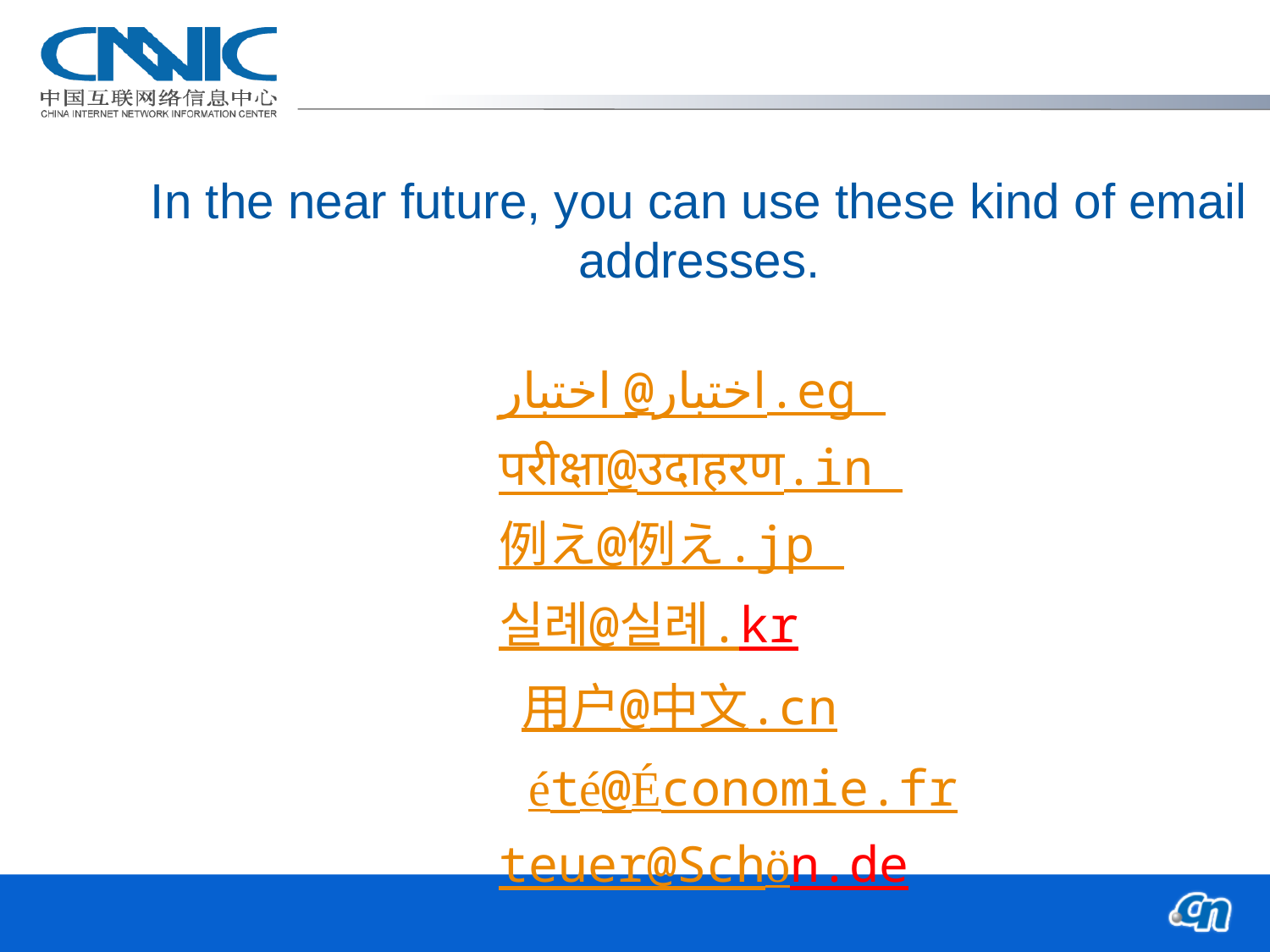

# In the near future, you can use these kind of email addresses.
اختبار @اختبار.eg
परीक्षा@उदाहरण.in
例え@例え.jp
실례@실례.kr
 用户@中文.cn
 été@Économie.fr
teuer@Schön.de